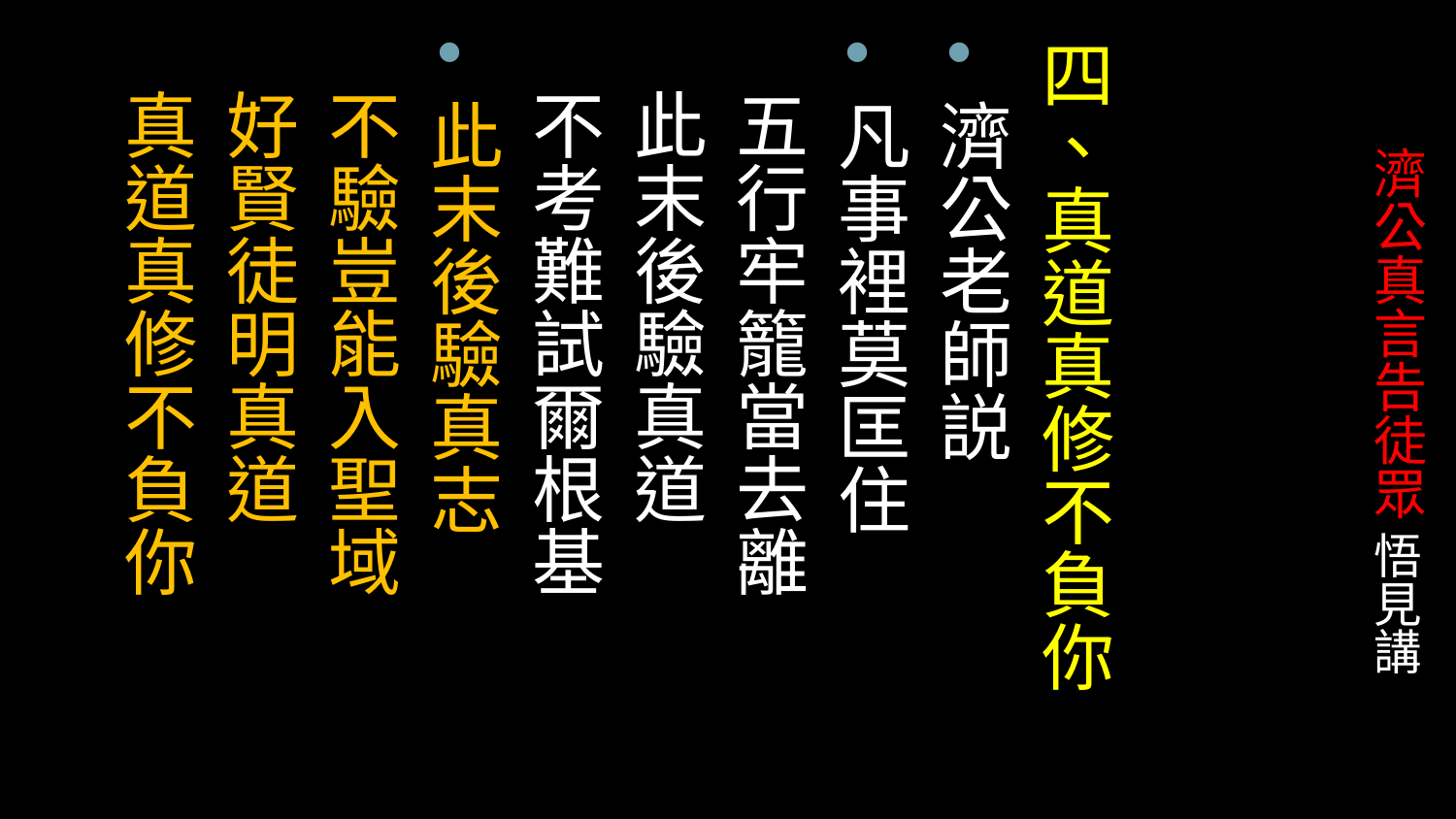

四、真道真修不負你
濟公老師説
凡事裡莫匡住
  五行牢籠當去離
  此末後驗真道
  不考難試爾根基
此末後驗真志
  不驗豈能入聖域
  好賢徒明真道
  真道真修不負你

# 濟公真言告徒眾 悟見講